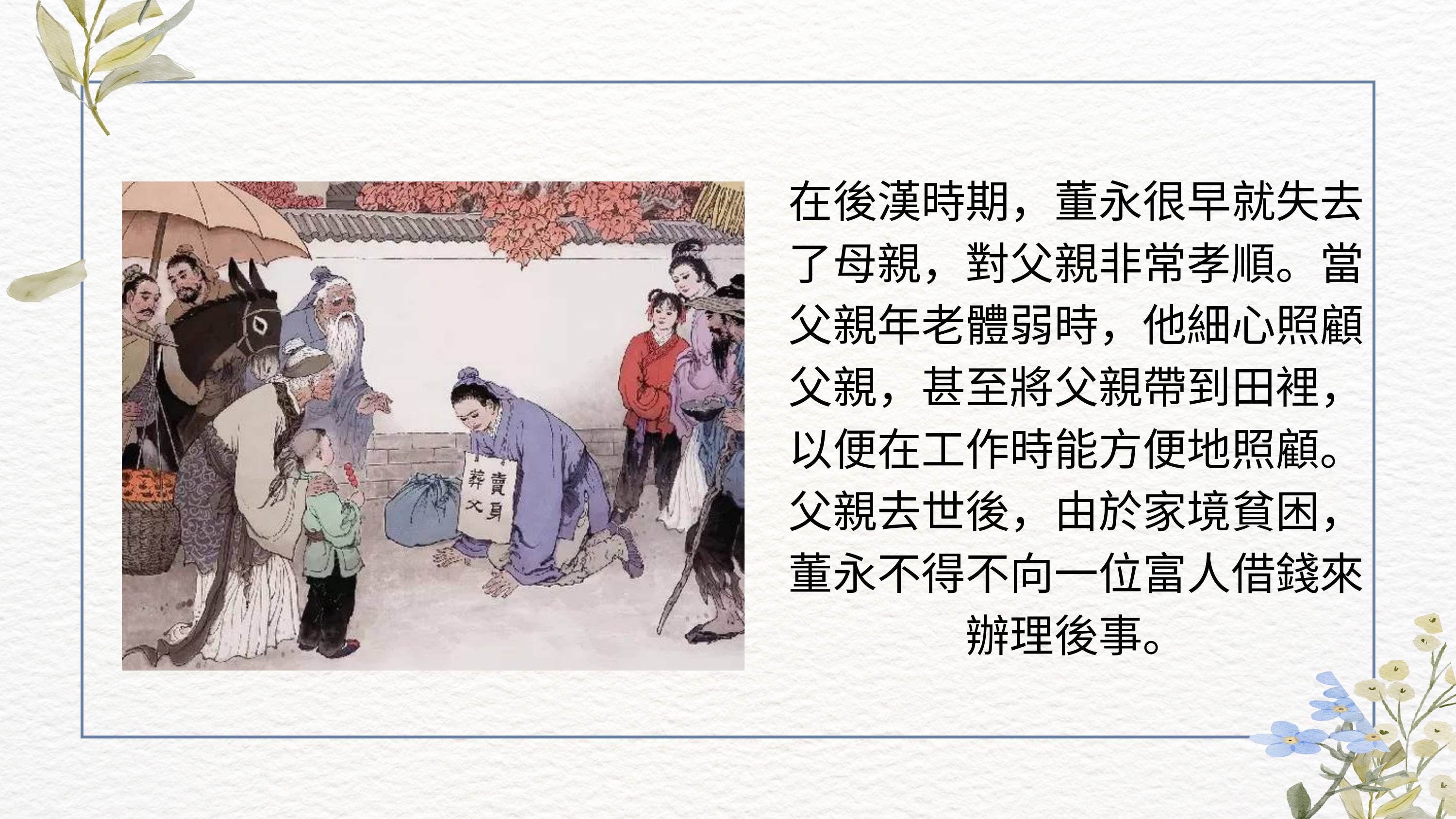

在後漢時期，董永很早就失去了母親，對父親非常孝順。當父親年老體弱時，他細心照顧父親，甚至將父親帶到田裡，以便在工作時能方便地照顧。父親去世後，由於家境貧困，董永不得不向一位富人借錢來辦理後事。